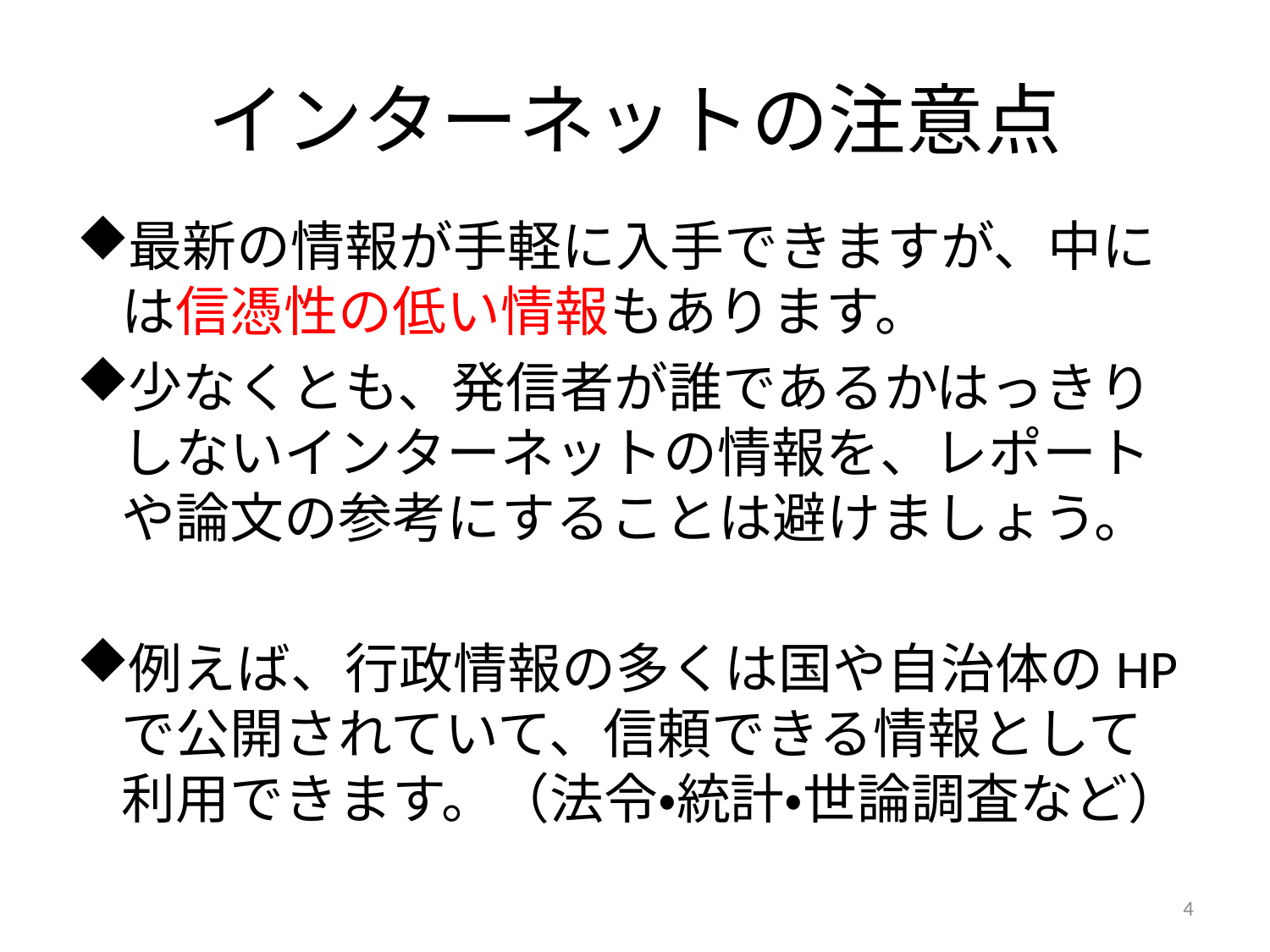

# インターネットの注意点
最新の情報が手軽に入手できますが、中には信憑性の低い情報もあります。
少なくとも、発信者が誰であるかはっきりしないインターネットの情報を、レポートや論文の参考にすることは避けましょう。

例えば、行政情報の多くは国や自治体のHPで公開されていて、信頼できる情報として利用できます。（法令・統計・世論調査など）

4